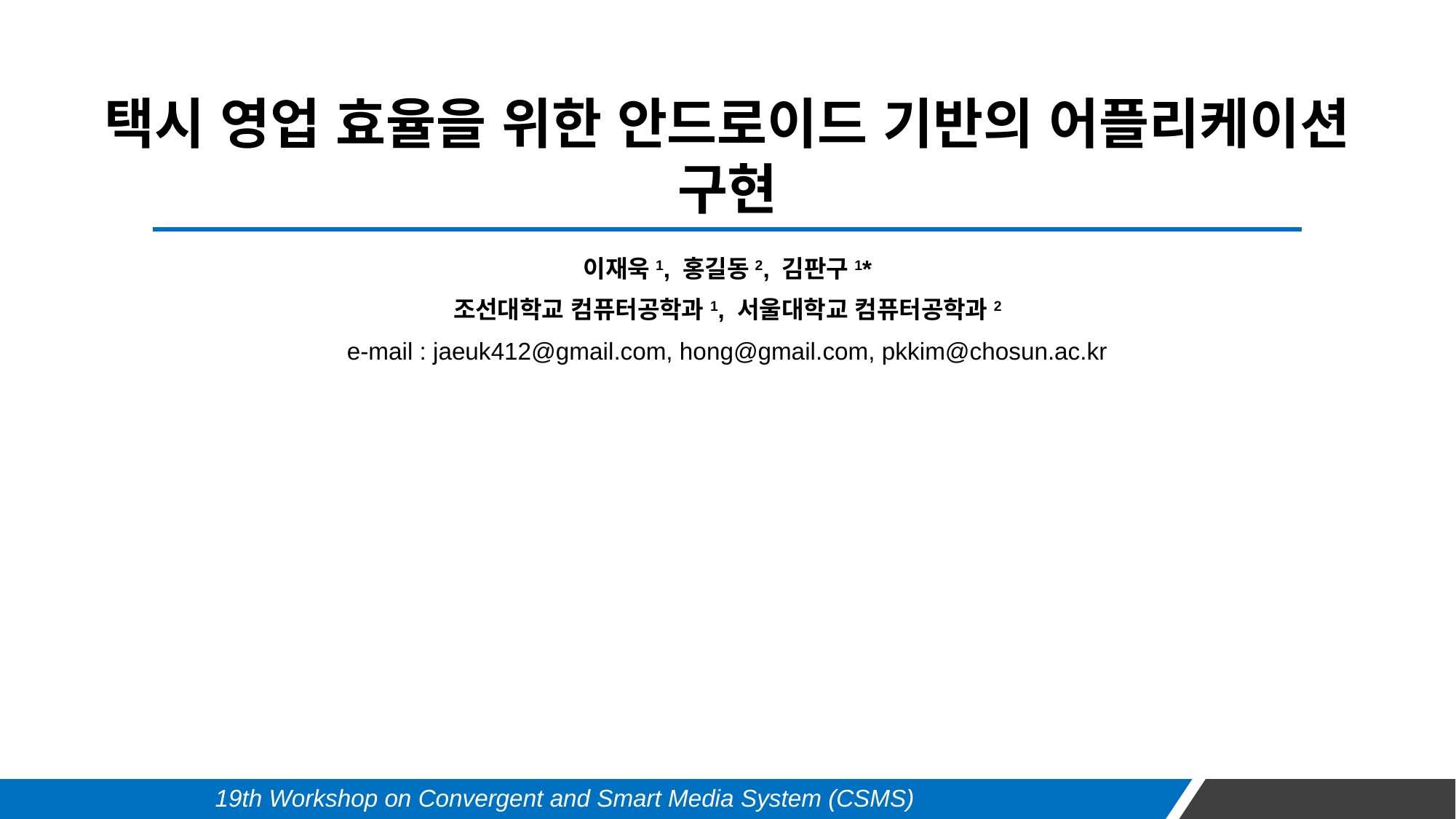

택시 영업 효율을 위한 안드로이드 기반의 어플리케이션 구현
이재욱1, 홍길동2, 김판구1*
조선대학교 컴퓨터공학과1, 서울대학교 컴퓨터공학과2
e-mail : jaeuk412@gmail.com, hong@gmail.com, pkkim@chosun.ac.kr
19th Workshop on Convergent and Smart Media System (CSMS)